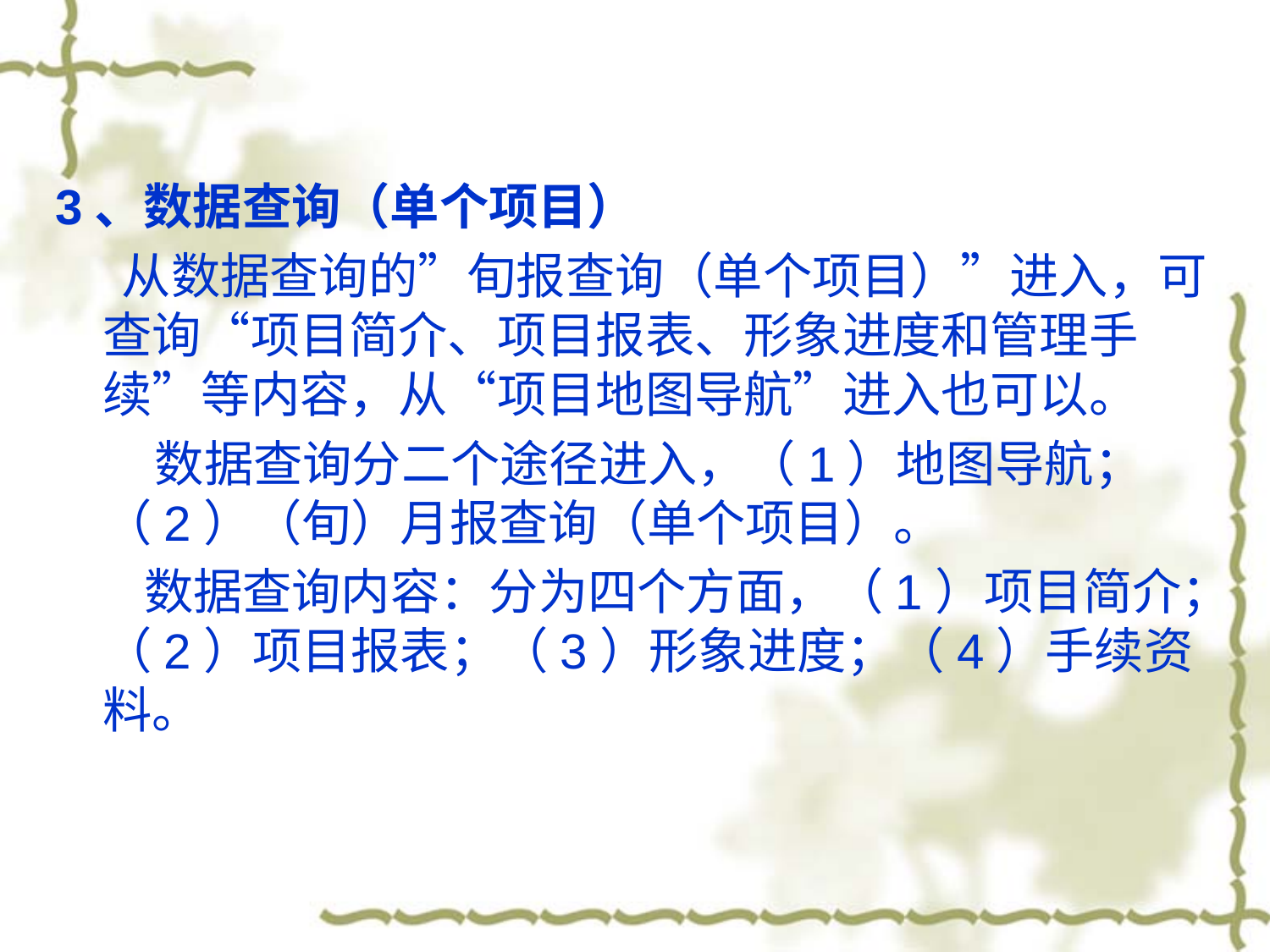

3、数据查询（单个项目）
     从数据查询的”旬报查询（单个项目）”进入，可查询“项目简介、项目报表、形象进度和管理手续”等内容，从“项目地图导航”进入也可以。
        数据查询分二个途径进入，（1）地图导航；（2）（旬）月报查询（单个项目）。
       数据查询内容：分为四个方面，（1）项目简介；（2）项目报表；（3）形象进度；（4）手续资料。